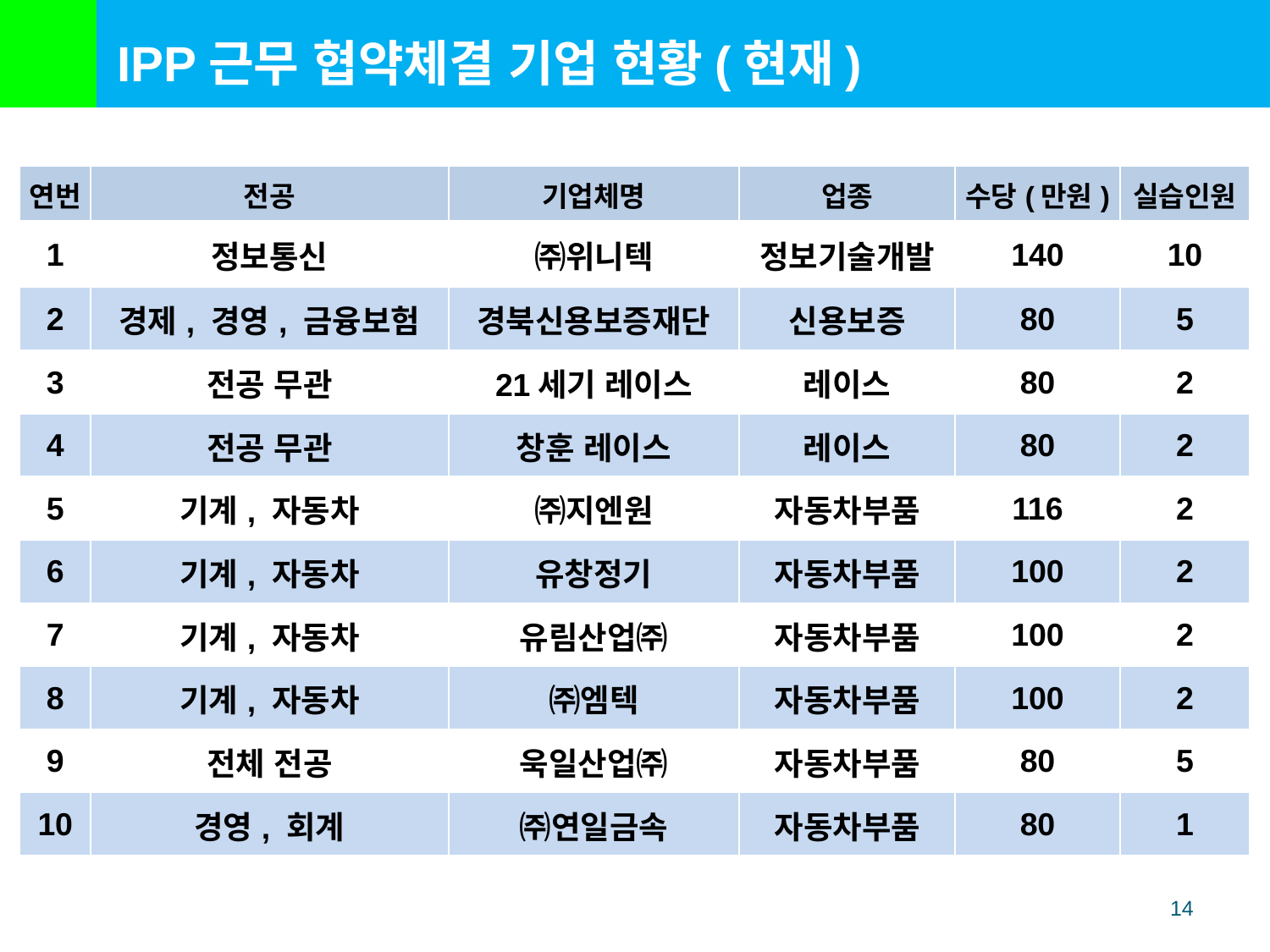

IPP근무 협약체결 기업 현황(현재)
| 연번 | 전공 | 기업체명 | 업종 | 수당(만원) | 실습인원 |
| --- | --- | --- | --- | --- | --- |
| 1 | 정보통신 | ㈜위니텍 | 정보기술개발 | 140 | 10 |
| 2 | 경제, 경영, 금융보험 | 경북신용보증재단 | 신용보증 | 80 | 5 |
| 3 | 전공 무관 | 21세기 레이스 | 레이스 | 80 | 2 |
| 4 | 전공 무관 | 창훈 레이스 | 레이스 | 80 | 2 |
| 5 | 기계, 자동차 | ㈜지엔원 | 자동차부품 | 116 | 2 |
| 6 | 기계, 자동차 | 유창정기 | 자동차부품 | 100 | 2 |
| 7 | 기계, 자동차 | 유림산업㈜ | 자동차부품 | 100 | 2 |
| 8 | 기계, 자동차 | ㈜엠텍 | 자동차부품 | 100 | 2 |
| 9 | 전체 전공 | 욱일산업㈜ | 자동차부품 | 80 | 5 |
| 10 | 경영, 회계 | ㈜연일금속 | 자동차부품 | 80 | 1 |
14